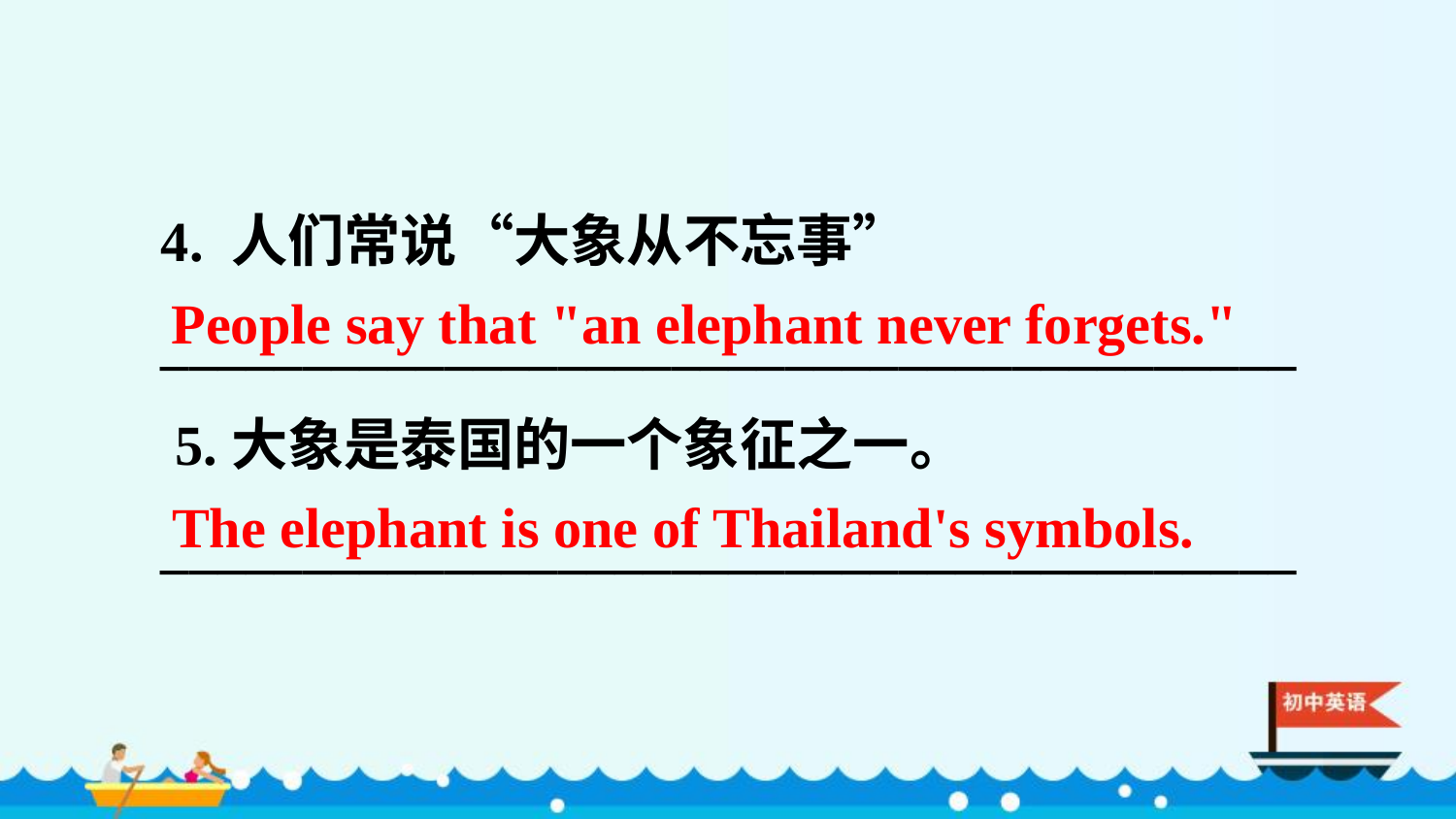

4. 人们常说“大象从不忘事”
________________________________________
 5.大象是泰国的一个象征之一。
________________________________________
People say that "an elephant never forgets."
The elephant is one of Thailand's symbols.